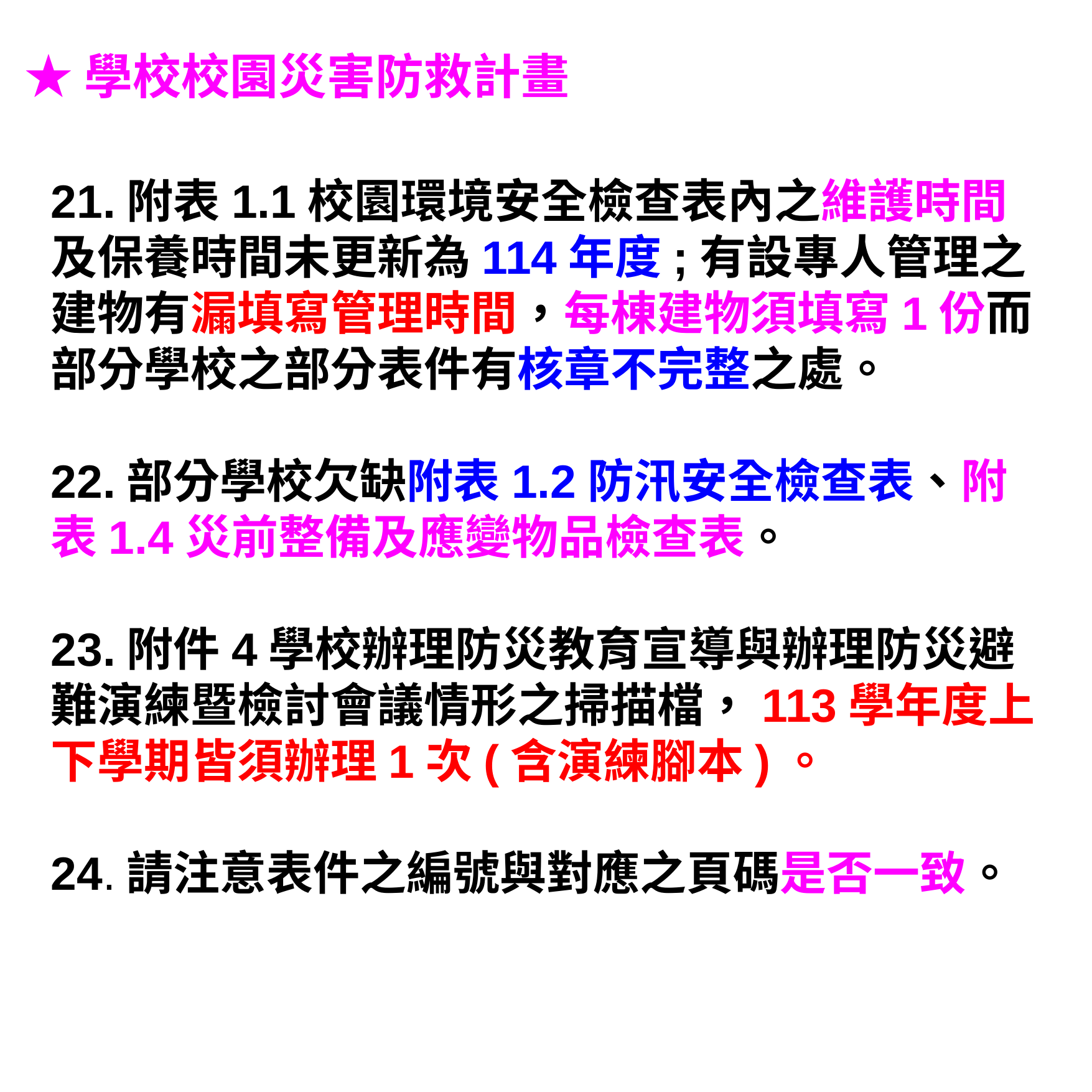

★學校校園災害防救計畫

21.附表1.1校園環境安全檢查表內之維護時間及保養時間未更新為114年度;有設專人管理之建物有漏填寫管理時間，每棟建物須填寫1份而部分學校之部分表件有核章不完整之處。

22.部分學校欠缺附表1.2防汛安全檢查表、附表1.4災前整備及應變物品檢查表。

23.附件4學校辦理防災教育宣導與辦理防災避難演練暨檢討會議情形之掃描檔，113學年度上下學期皆須辦理1次(含演練腳本)。

24.請注意表件之編號與對應之頁碼是否一致。